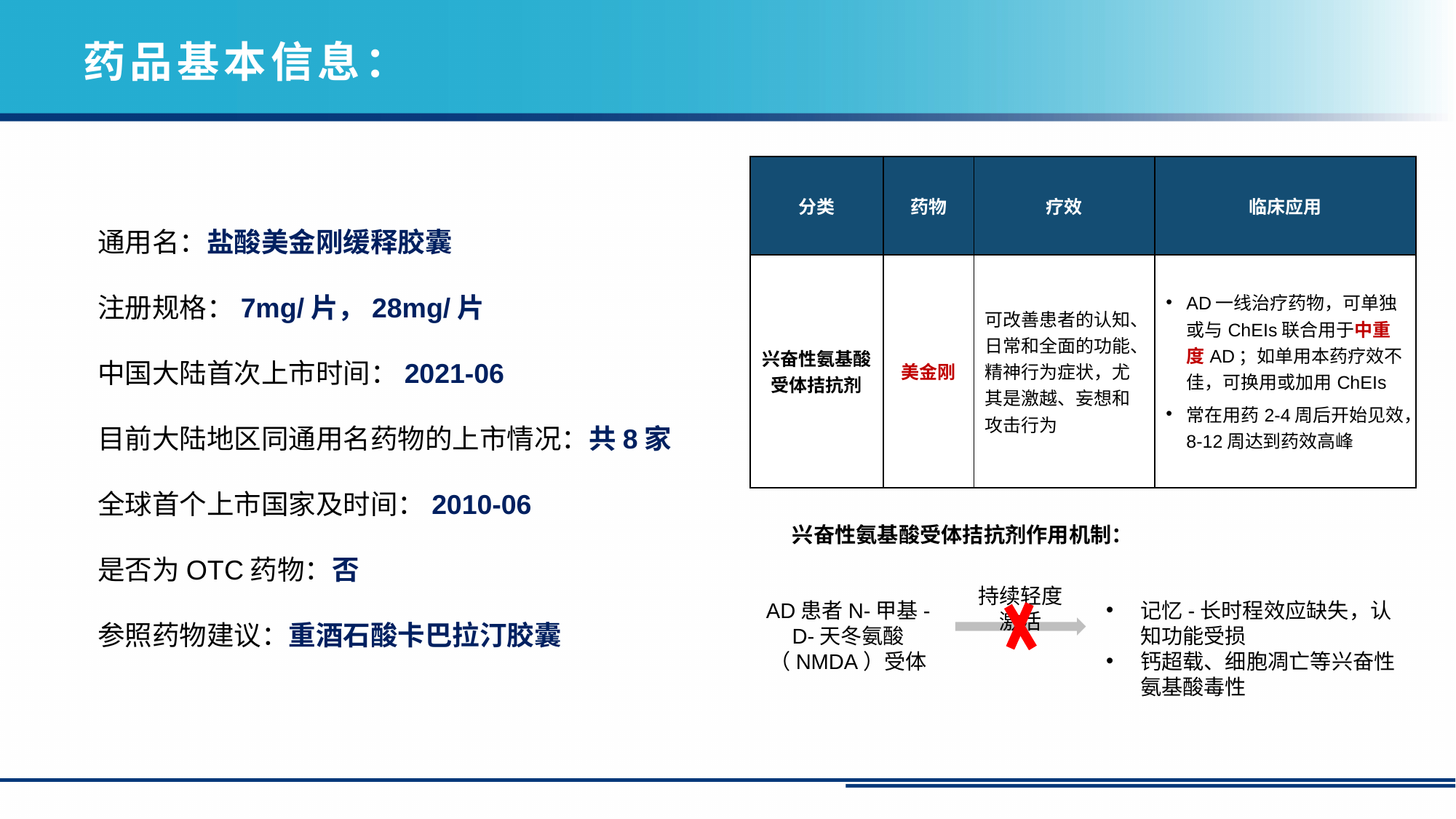

# 药品基本信息：
| 分类 | 药物 | 疗效 | 临床应用 |
| --- | --- | --- | --- |
| 兴奋性氨基酸受体拮抗剂 | 美金刚 | 可改善患者的认知、日常和全面的功能、精神行为症状，尤其是激越、妄想和攻击行为 | AD一线治疗药物，可单独或与ChEIs联合用于中重度AD；如单用本药疗效不佳，可换用或加用ChEIs 常在用药2-4周后开始见效，8-12周达到药效高峰 |
通用名：盐酸美金刚缓释胶囊
注册规格：7mg/片，28mg/片
中国大陆首次上市时间：2021-06
目前大陆地区同通用名药物的上市情况：共8家
全球首个上市国家及时间：2010-06
是否为OTC药物：否
参照药物建议：重酒石酸卡巴拉汀胶囊
兴奋性氨基酸受体拮抗剂作用机制：
持续轻度激活
AD患者N-甲基-D-天冬氨酸
（NMDA）受体
记忆-长时程效应缺失，认知功能受损
钙超载、细胞凋亡等兴奋性氨基酸毒性